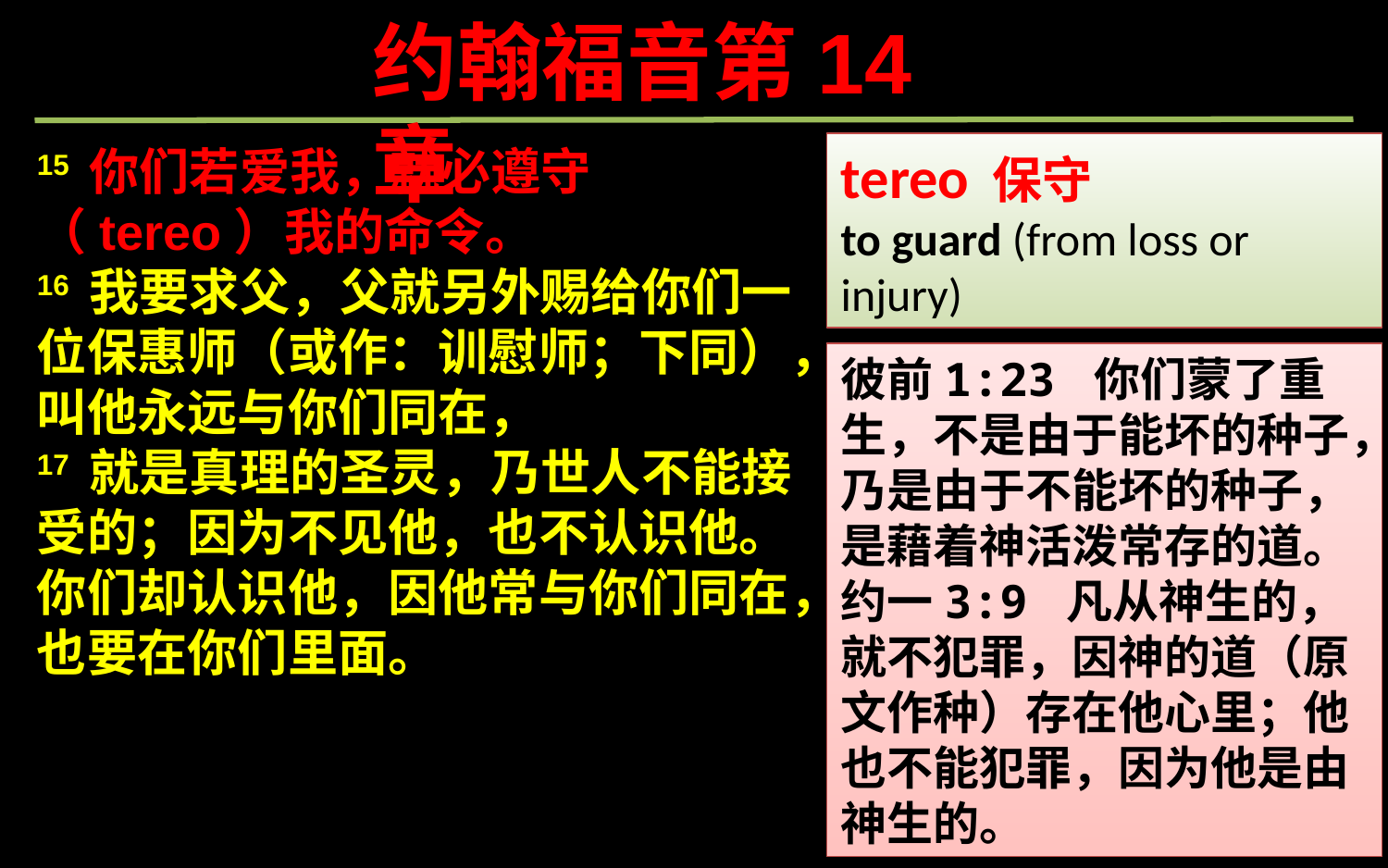

约翰福音第14章
15 你们若爱我，就必遵守（tereo）我的命令。
16 我要求父，父就另外赐给你们一位保惠师（或作：训慰师；下同），叫他永远与你们同在，
17 就是真理的圣灵，乃世人不能接受的；因为不见他，也不认识他。你们却认识他，因他常与你们同在，也要在你们里面。
tereo 保守
to guard (from loss or injury)
彼前1:23 你们蒙了重生，不是由于能坏的种子，乃是由于不能坏的种子，是藉着神活泼常存的道。
约一3:9 凡从神生的，就不犯罪，因神的道（原文作种）存在他心里；他也不能犯罪，因为他是由神生的。